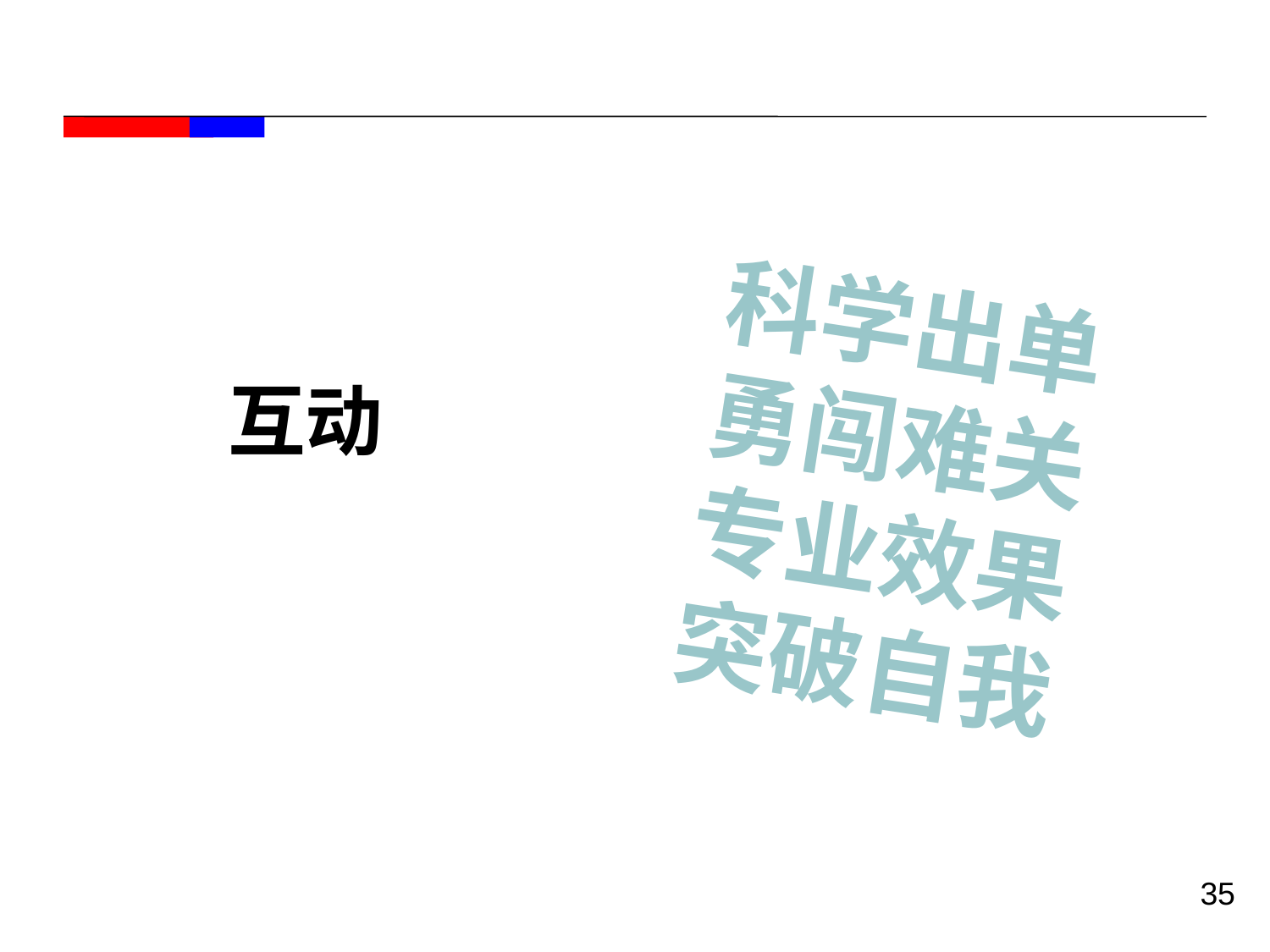

科学出单
勇闯难关
专业效果
突破自我
# 互动
35